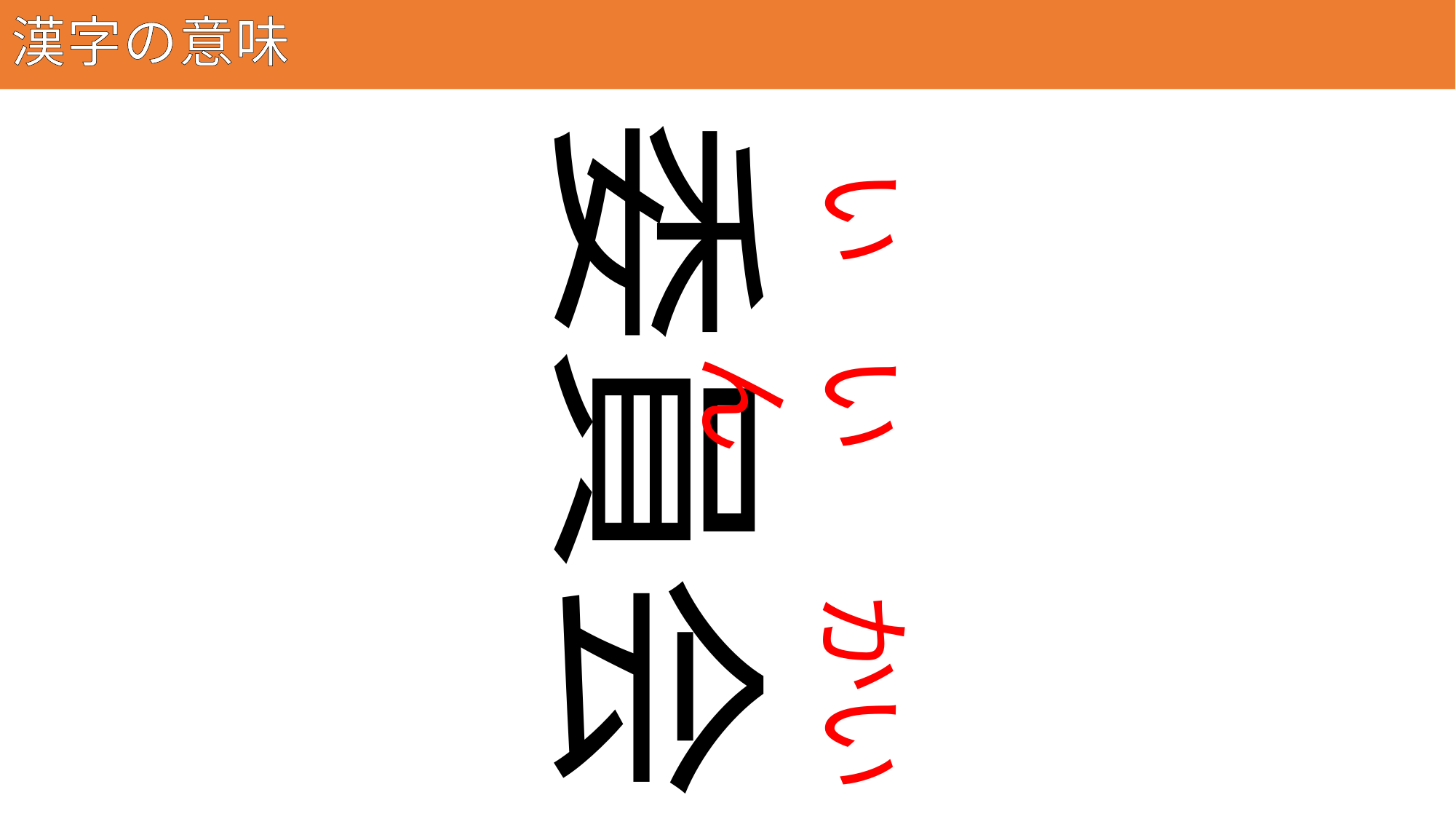

# 漢字の意味
47
委員会
い
いん
かい